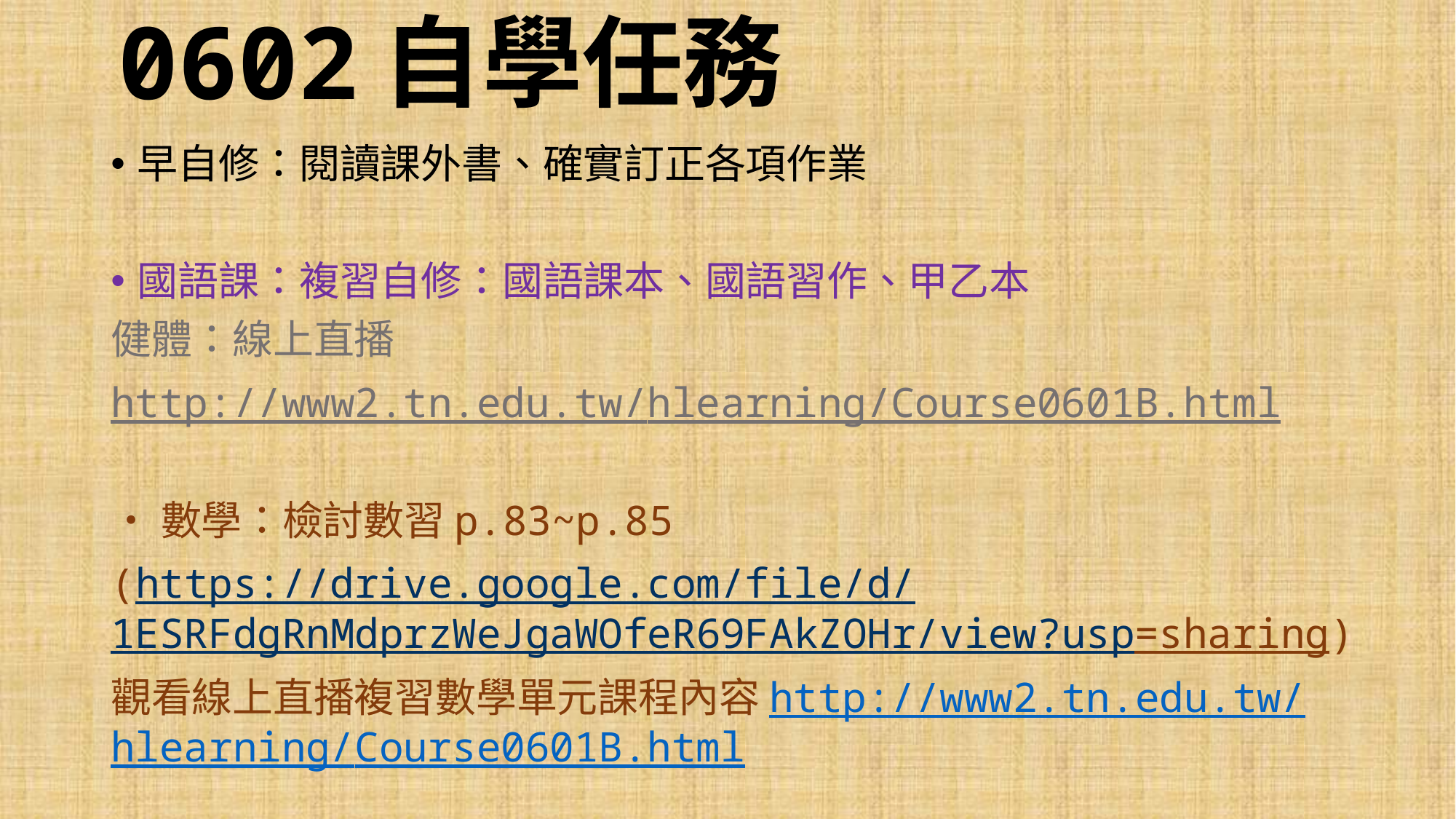

# 0602自學任務
早自修：閱讀課外書、確實訂正各項作業

國語課：複習自修：國語課本、國語習作、甲乙本
健體：線上直播
http://www2.tn.edu.tw/hlearning/Course0601B.html

‧數學：檢討數習p.83~p.85
(https://drive.google.com/file/d/1ESRFdgRnMdprzWeJgaWOfeR69FAkZOHr/view?usp=sharing)
觀看線上直播複習數學單元課程內容http://www2.tn.edu.tw/hlearning/Course0601B.html